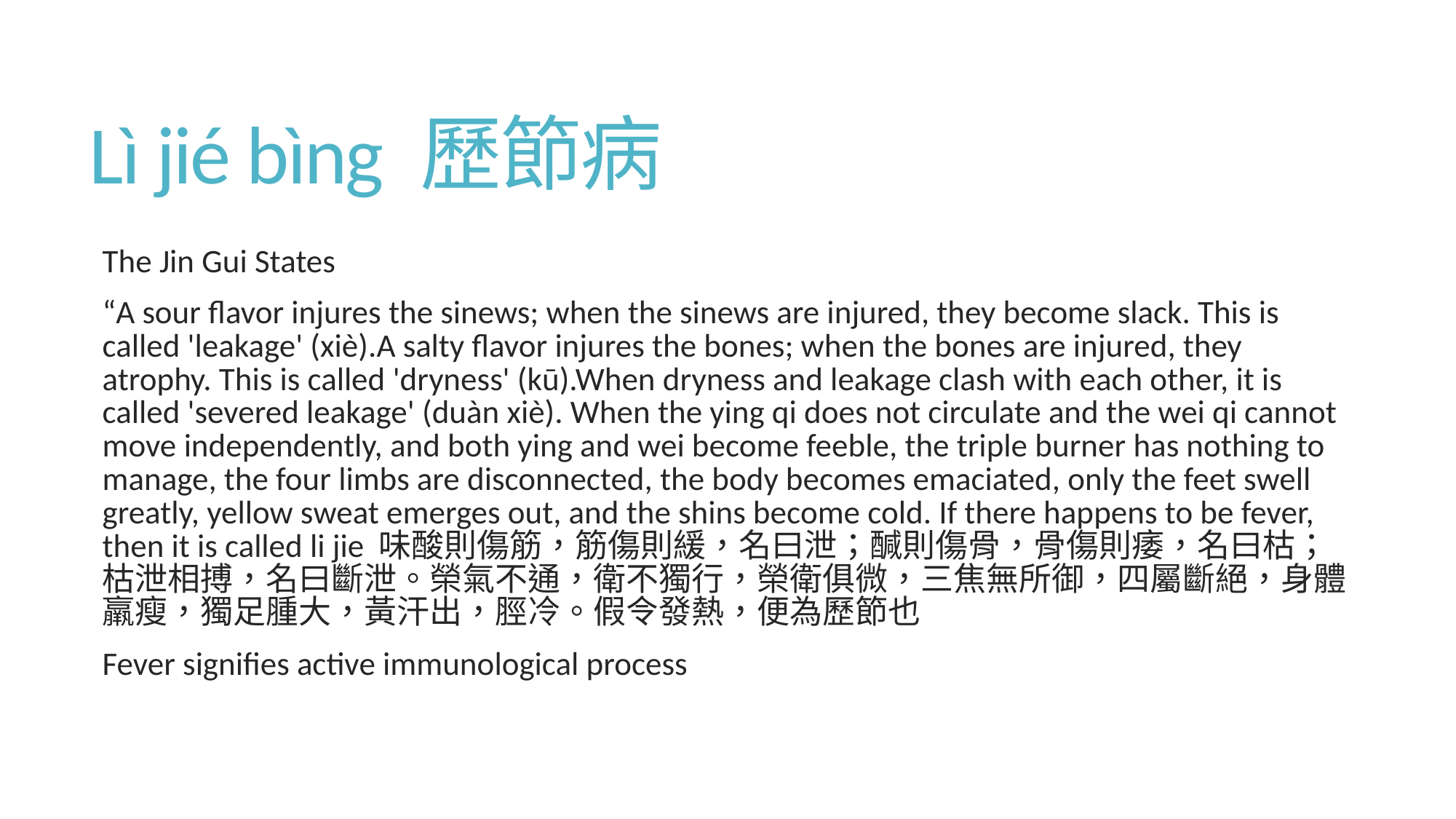

# Lì jié bìng 歷節病
The Jin Gui States
“A sour flavor injures the sinews; when the sinews are injured, they become slack. This is called 'leakage' (xiè).A salty flavor injures the bones; when the bones are injured, they atrophy. This is called 'dryness' (kū).When dryness and leakage clash with each other, it is called 'severed leakage' (duàn xiè). When the ying qi does not circulate and the wei qi cannot move independently, and both ying and wei become feeble, the triple burner has nothing to manage, the four limbs are disconnected, the body becomes emaciated, only the feet swell greatly, yellow sweat emerges out, and the shins become cold. If there happens to be fever, then it is called li jie 味酸則傷筋，筋傷則緩，名曰泄；醎則傷骨，骨傷則痿，名曰枯；枯泄相搏，名曰斷泄。榮氣不通，衛不獨行，榮衛俱微，三焦無所御，四屬斷絕，身體羸瘦，獨足腫大，黃汗出，脛冷。假令發熱，便為歷節也
Fever signifies active immunological process